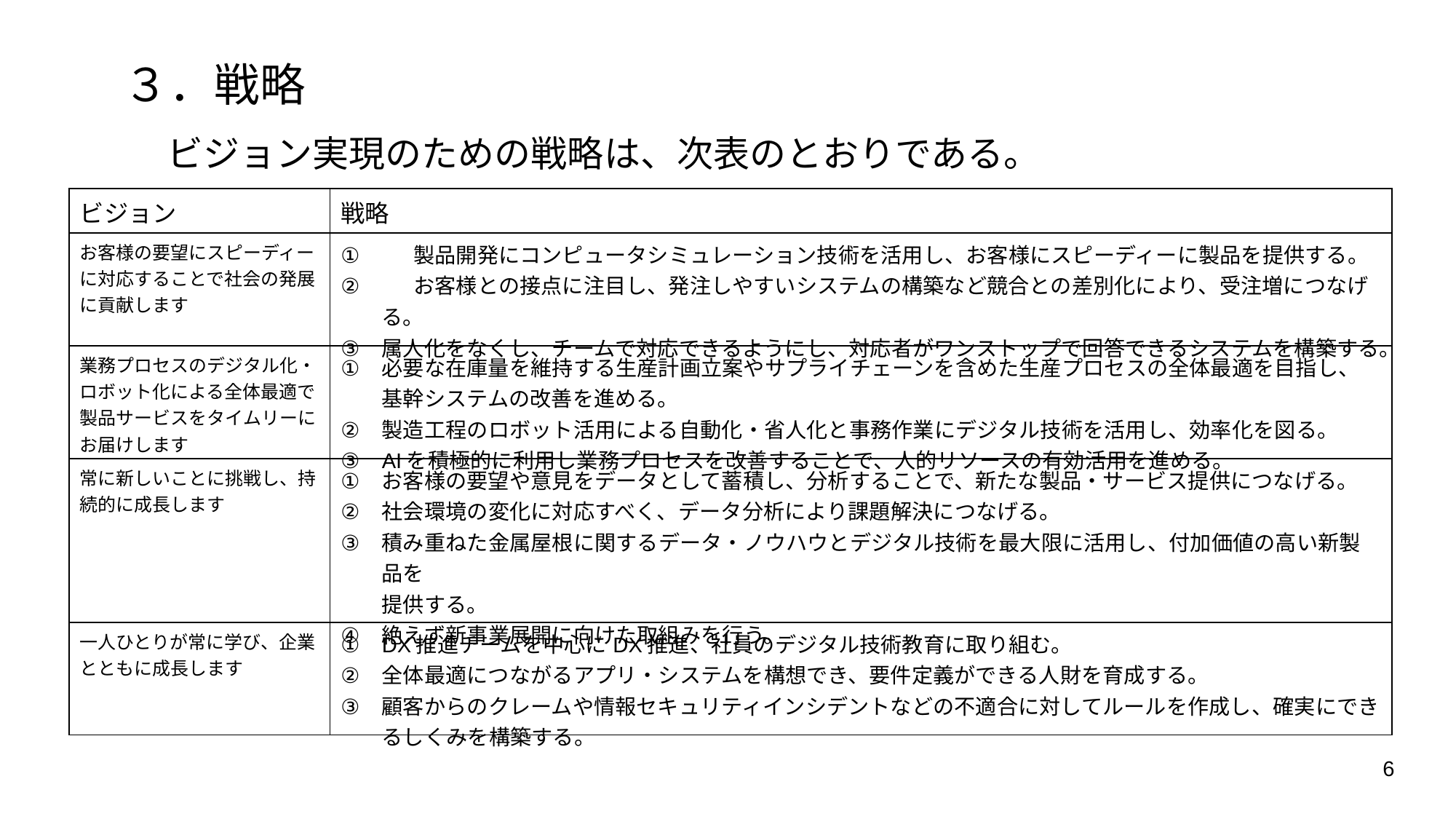

３．戦略
ビジョン実現のための戦略は、次表のとおりである。
| ビジョン | 戦略 |
| --- | --- |
| お客様の要望にスピーディーに対応することで社会の発展に貢献します | 製品開発にコンピュータシミュレーション技術を活用し、お客様にスピーディーに製品を提供する。 お客様との接点に注目し、発注しやすいシステムの構築など競合との差別化により、受注増につなげる。 属人化をなくし、チームで対応できるようにし、対応者がワンストップで回答できるシステムを構築する。 |
| 業務プロセスのデジタル化・ ロボット化による全体最適で製品サービスをタイムリーに お届けします | 必要な在庫量を維持する生産計画立案やサプライチェーンを含めた生産プロセスの全体最適を目指し、 基幹システムの改善を進める。 製造工程のロボット活用による自動化・省人化と事務作業にデジタル技術を活用し、効率化を図る。 AIを積極的に利用し業務プロセスを改善することで、人的リソースの有効活用を進める。 |
| 常に新しいことに挑戦し、持続的に成長します | お客様の要望や意見をデータとして蓄積し、分析することで、新たな製品・サービス提供につなげる。 社会環境の変化に対応すべく、データ分析により課題解決につなげる。 積み重ねた金属屋根に関するデータ・ノウハウとデジタル技術を最大限に活用し、付加価値の高い新製品を 提供する。 絶えず新事業展開に向けた取組みを行う。 |
| 一人ひとりが常に学び、企業とともに成長します | DX推進チームを中心にDX推進、社員のデジタル技術教育に取り組む。 全体最適につながるアプリ・システムを構想でき、要件定義ができる人財を育成する。 顧客からのクレームや情報セキュリティインシデントなどの不適合に対してルールを作成し、確実にできるしくみを構築する。 |
6